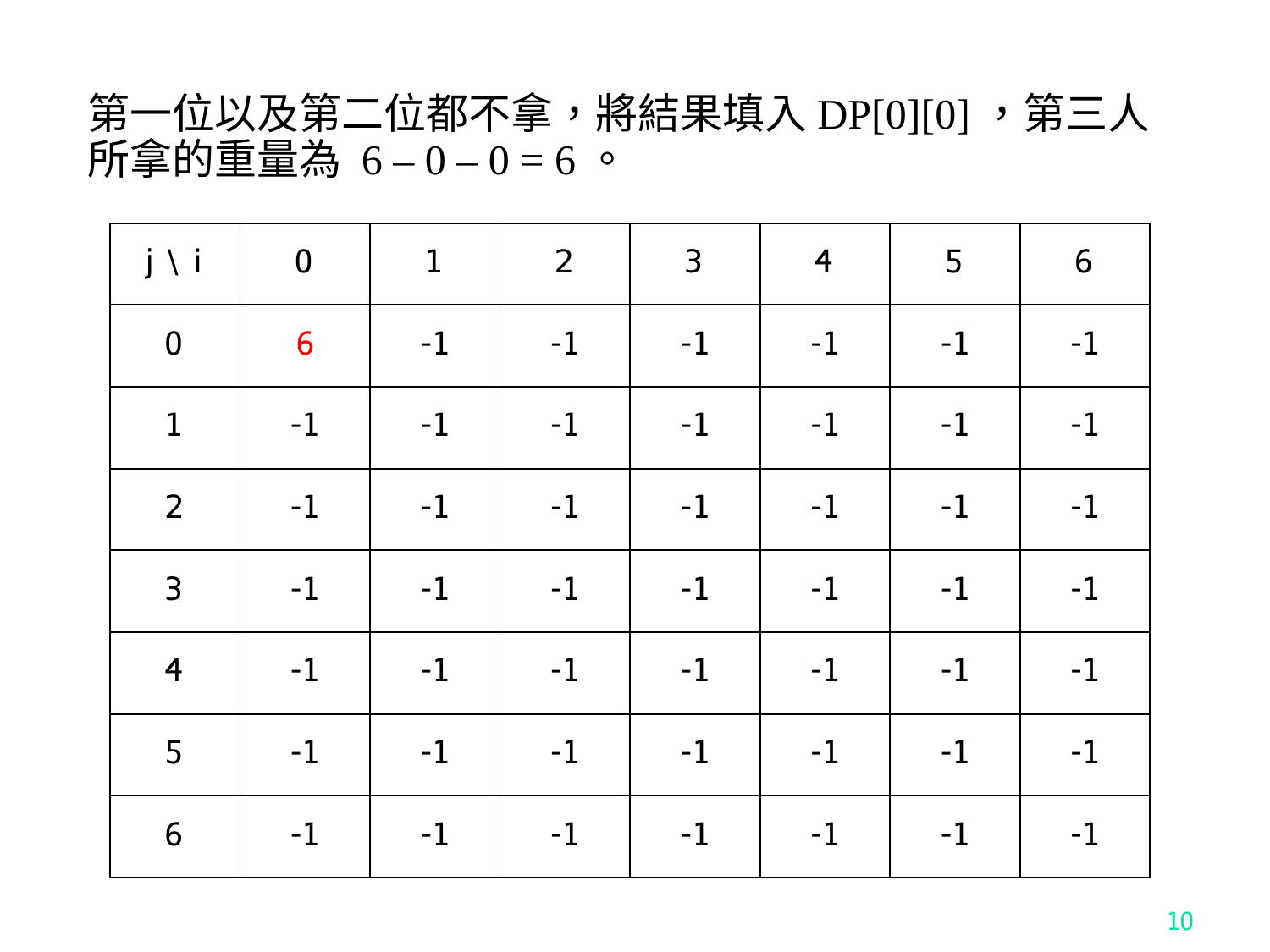

第一位以及第二位都不拿，將結果填入DP[0][0]，第三人所拿的重量為 6 – 0 – 0 = 6。

| j \ i | 0 | 1 | 2 | 3 | 4 | 5 | 6 |
| --- | --- | --- | --- | --- | --- | --- | --- |
| 0 | 6 | -1 | -1 | -1 | -1 | -1 | -1 |
| 1 | -1 | -1 | -1 | -1 | -1 | -1 | -1 |
| 2 | -1 | -1 | -1 | -1 | -1 | -1 | -1 |
| 3 | -1 | -1 | -1 | -1 | -1 | -1 | -1 |
| 4 | -1 | -1 | -1 | -1 | -1 | -1 | -1 |
| 5 | -1 | -1 | -1 | -1 | -1 | -1 | -1 |
| 6 | -1 | -1 | -1 | -1 | -1 | -1 | -1 |
10